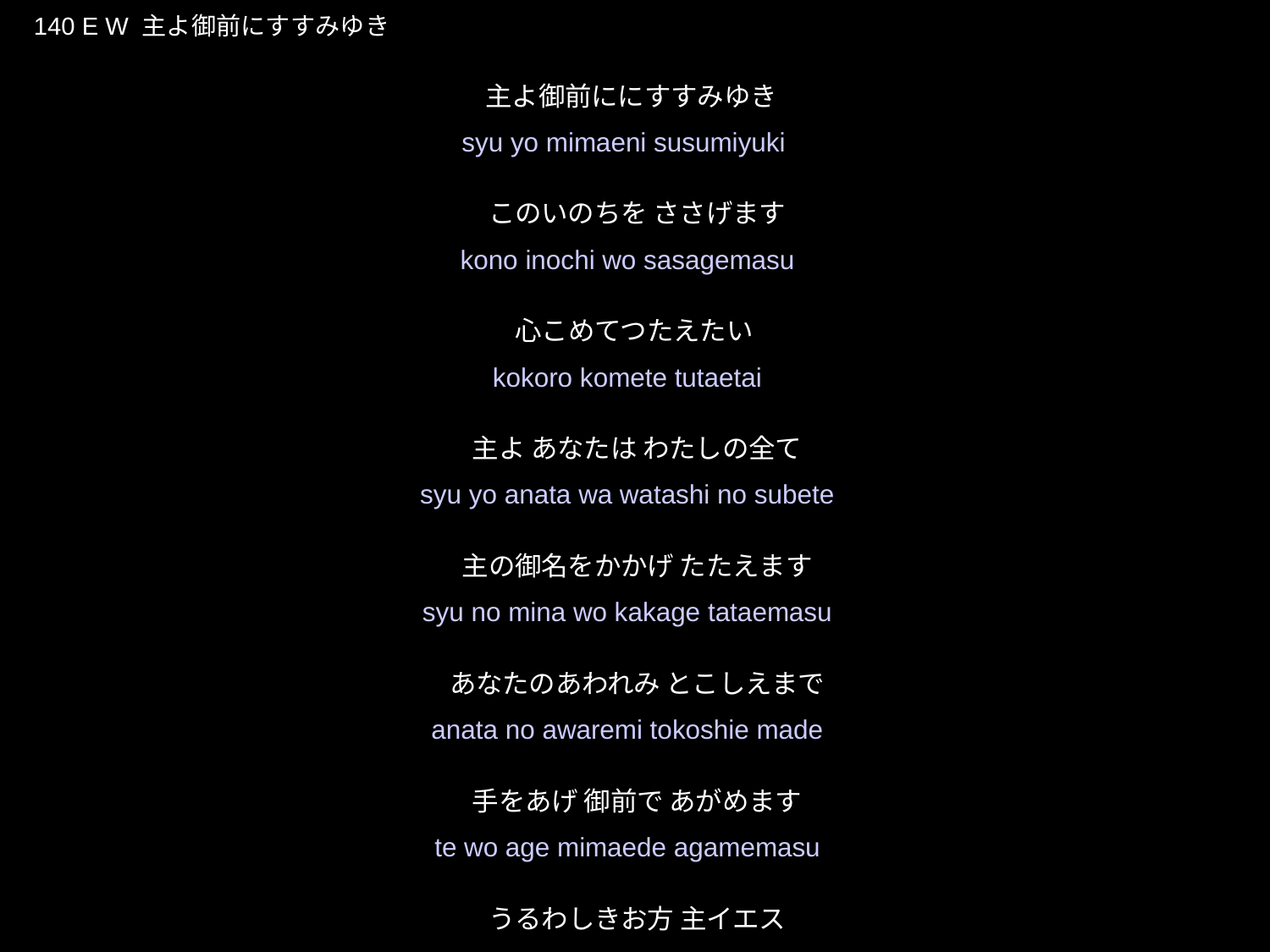

しゅよみまえにすすみゆき
★W
140 E W 主よ御前にすすみゆき
主よ御前ににすすみゆき
このいのちを ささげます
心こめてつたえたい
主よ あなたは わたしの全て
主の御名をかかげ たたえます
あなたのあわれみ とこしえまで
手をあげ 御前で あがめます
うるわしきお方 主イエス
★３
syu yo mimaeni susumiyuki
kono inochi wo sasagemasu
kokoro komete tutaetai
syu yo anata wa watashi no subete
syu no mina wo kakage tataemasu
anata no awaremi tokoshie made
te wo age mimaede agamemasu
uruwashiki okata syu iesu